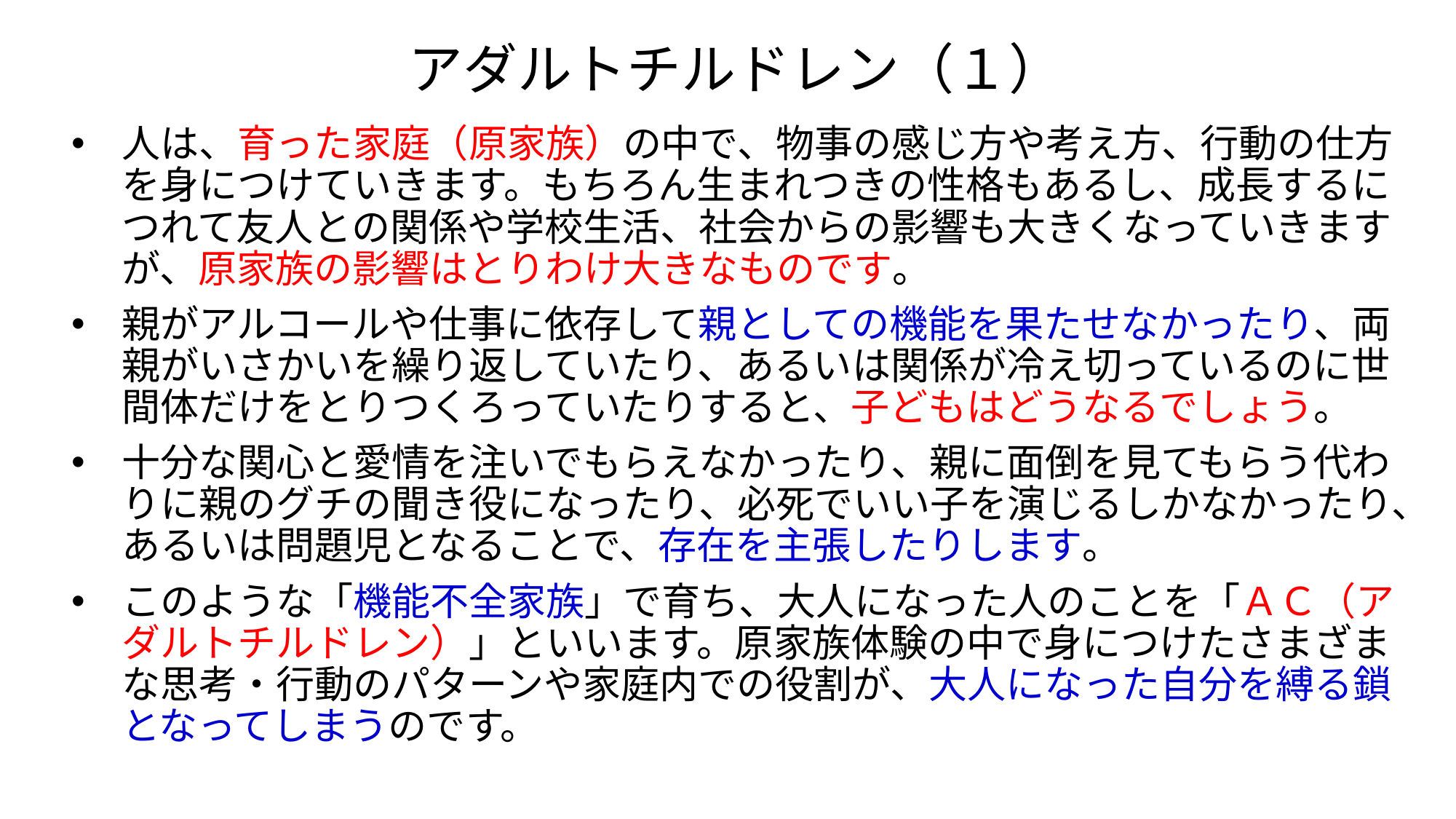

# アダルトチルドレン（１）
人は、育った家庭（原家族）の中で、物事の感じ方や考え方、行動の仕方を身につけていきます。もちろん生まれつきの性格もあるし、成長するにつれて友人との関係や学校生活、社会からの影響も大きくなっていきますが、原家族の影響はとりわけ大きなものです。
親がアルコールや仕事に依存して親としての機能を果たせなかったり、両親がいさかいを繰り返していたり、あるいは関係が冷え切っているのに世間体だけをとりつくろっていたりすると、子どもはどうなるでしょう。
十分な関心と愛情を注いでもらえなかったり、親に面倒を見てもらう代わりに親のグチの聞き役になったり、必死でいい子を演じるしかなかったり、あるいは問題児となることで、存在を主張したりします。
このような「機能不全家族」で育ち、大人になった人のことを「ＡＣ（アダルトチルドレン）」といいます。原家族体験の中で身につけたさまざまな思考・行動のパターンや家庭内での役割が、大人になった自分を縛る鎖となってしまうのです。